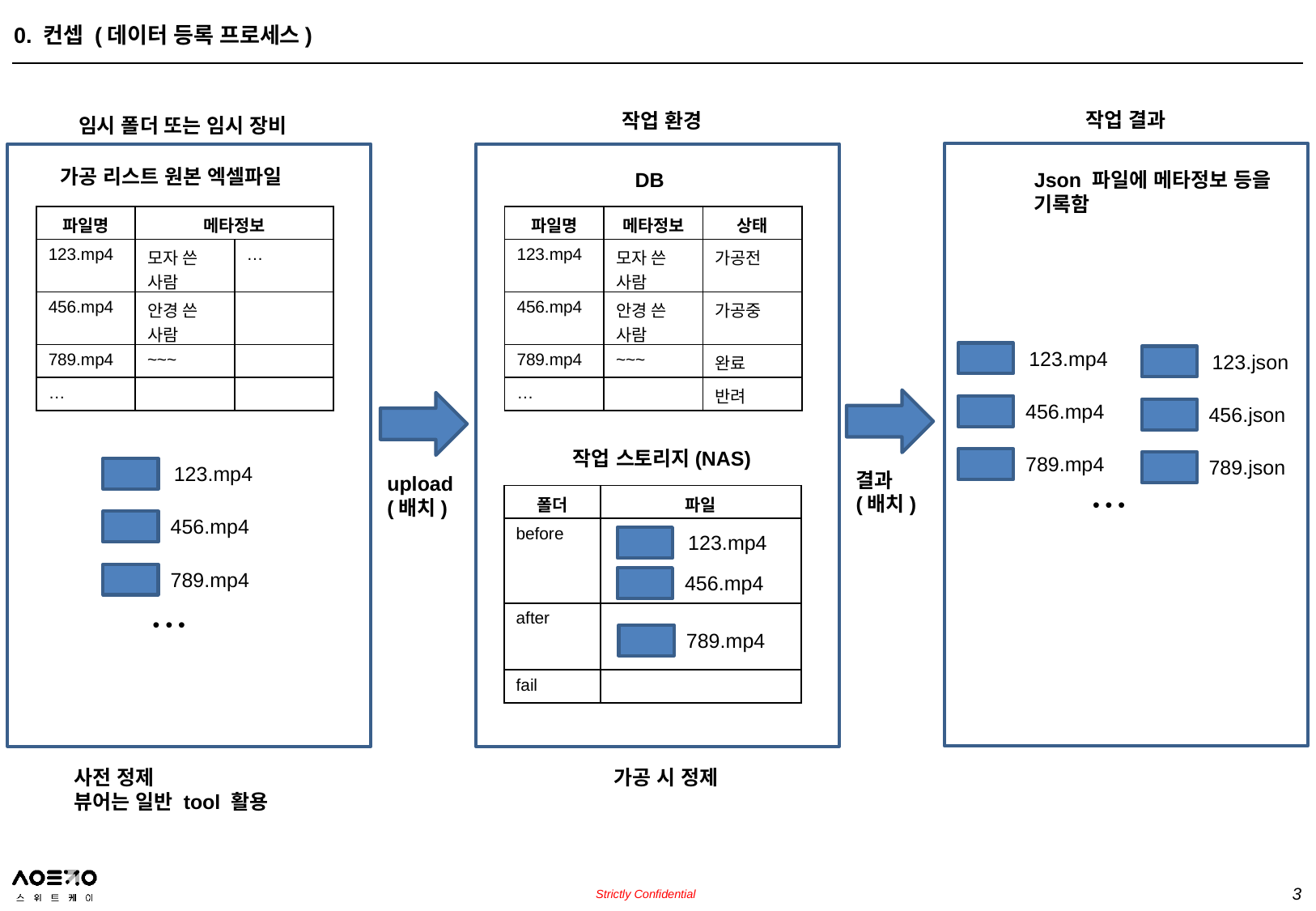

0. 컨셉 (데이터 등록 프로세스)
작업 결과
작업 환경
임시 폴더 또는 임시 장비

가공 리스트 원본 엑셀파일
DB
Json 파일에 메타정보 등을
기록함
| 파일명 | 메타정보 |  |
| --- | --- | --- |
| 123.mp4 | 모자 쓴 사람 | … |
| 456.mp4 | 안경 쓴 사람 |  |
| 789.mp4 | ~~~ |  |
| … |  |  |
| 파일명 | 메타정보 | 상태 |
| --- | --- | --- |
| 123.mp4 | 모자 쓴 사람 | 가공전 |
| 456.mp4 | 안경 쓴 사람 | 가공중 |
| 789.mp4 | ~~~ | 완료 |
| … |  | 반려 |
123.mp4

123.json

456.mp4

456.json

작업 스토리지(NAS)
789.mp4

789.json

123.mp4

결과
(배치)
upload
(배치)
| 폴더 | 파일 |
| --- | --- |
| before |  |
| after |  |
| fail |  |
• • •
456.mp4

123.mp4

789.mp4

456.mp4

• • •
789.mp4

사전 정제
뷰어는 일반 tool 활용
가공 시 정제